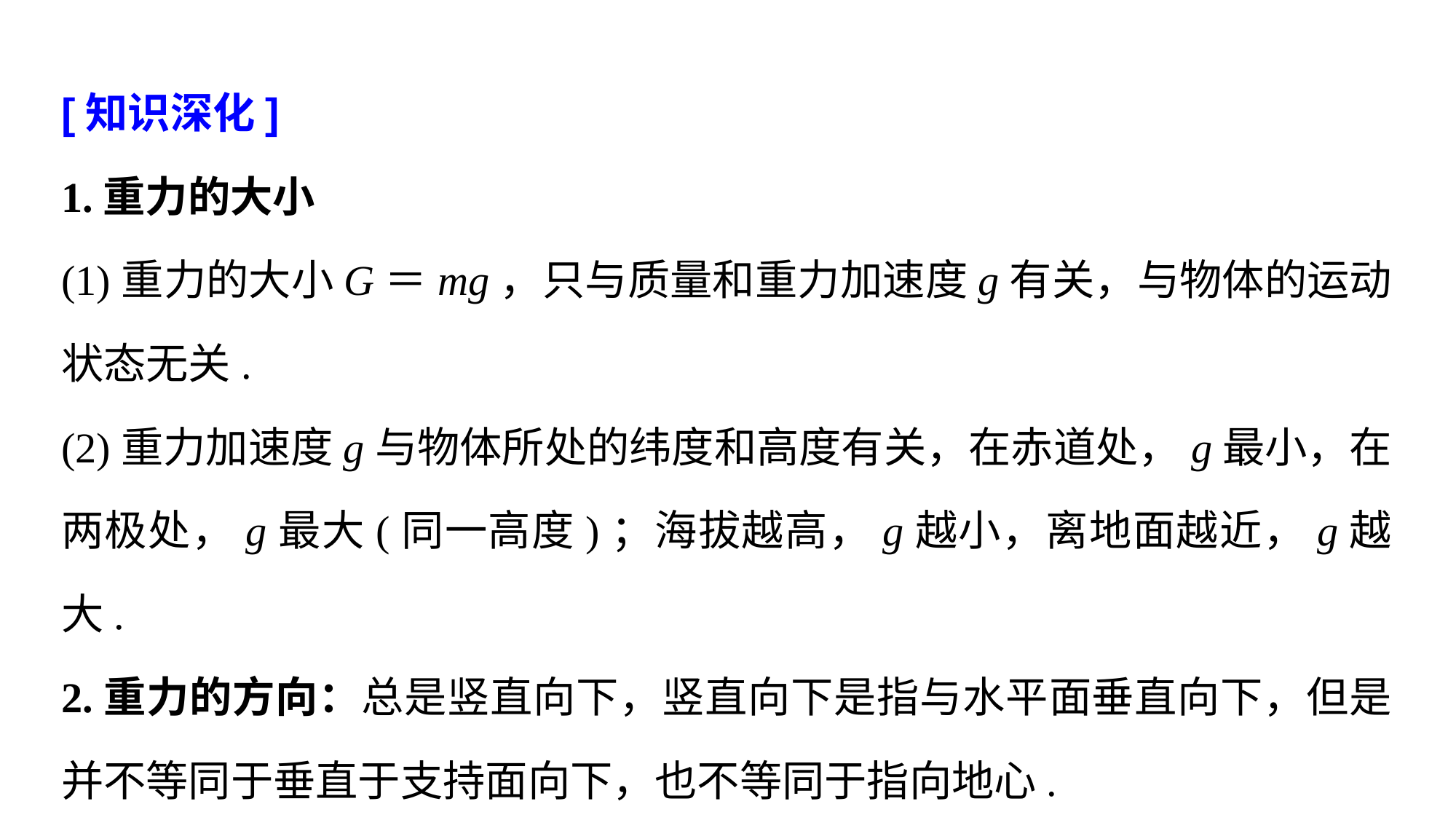

[知识深化]
1.重力的大小
(1)重力的大小G＝mg，只与质量和重力加速度g有关，与物体的运动状态无关.
(2)重力加速度g与物体所处的纬度和高度有关，在赤道处，g最小，在两极处，g最大(同一高度)；海拔越高，g越小，离地面越近，g越大.
2.重力的方向：总是竖直向下，竖直向下是指与水平面垂直向下，但是并不等同于垂直于支持面向下，也不等同于指向地心.